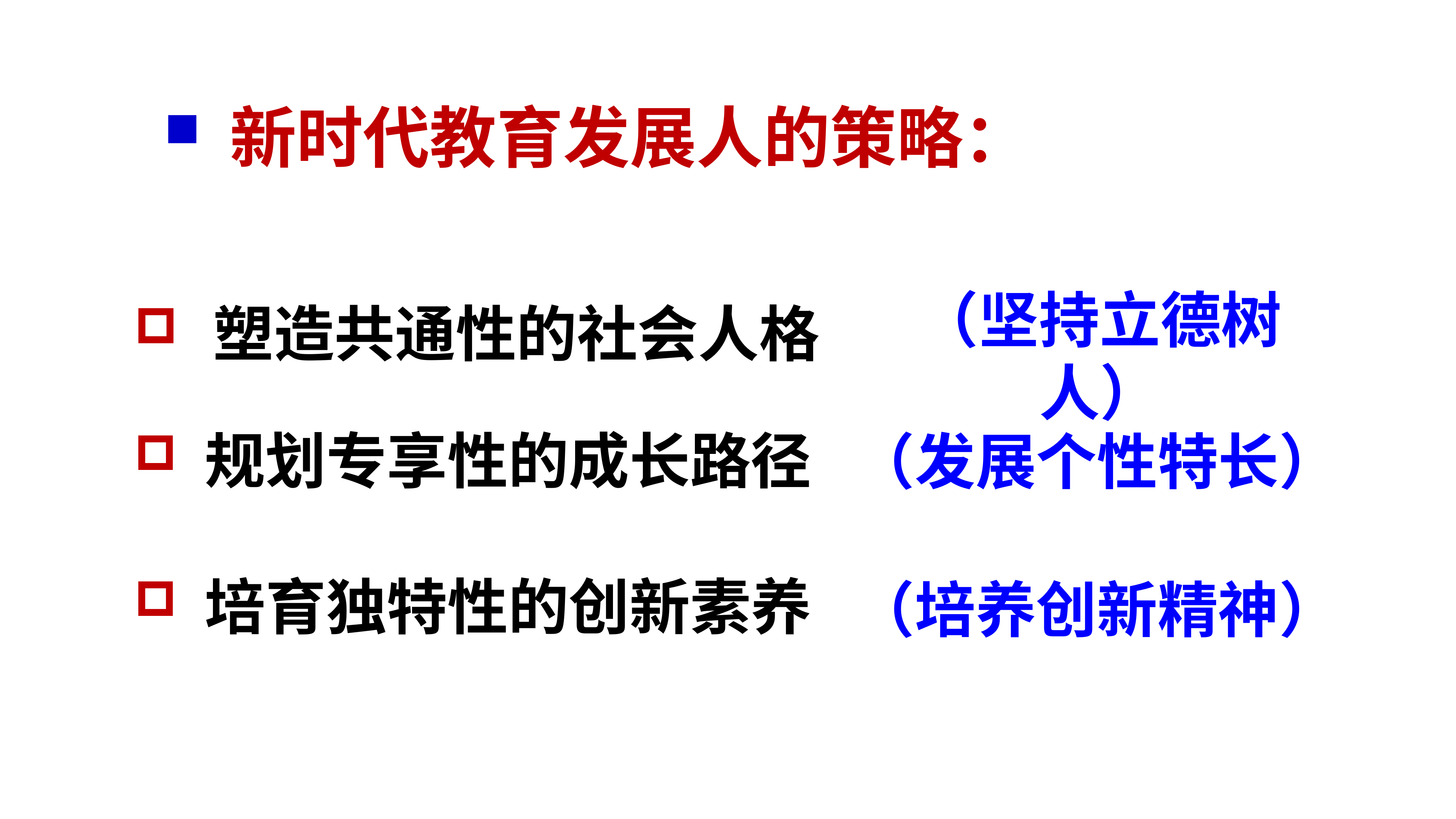

新时代教育发展人的策略：
  塑造共通性的社会人格

（坚持立德树人）
 规划专享性的成长路径

（发展个性特长）
培养创新能力
 培育独特性的创新素养

（培养创新精神）